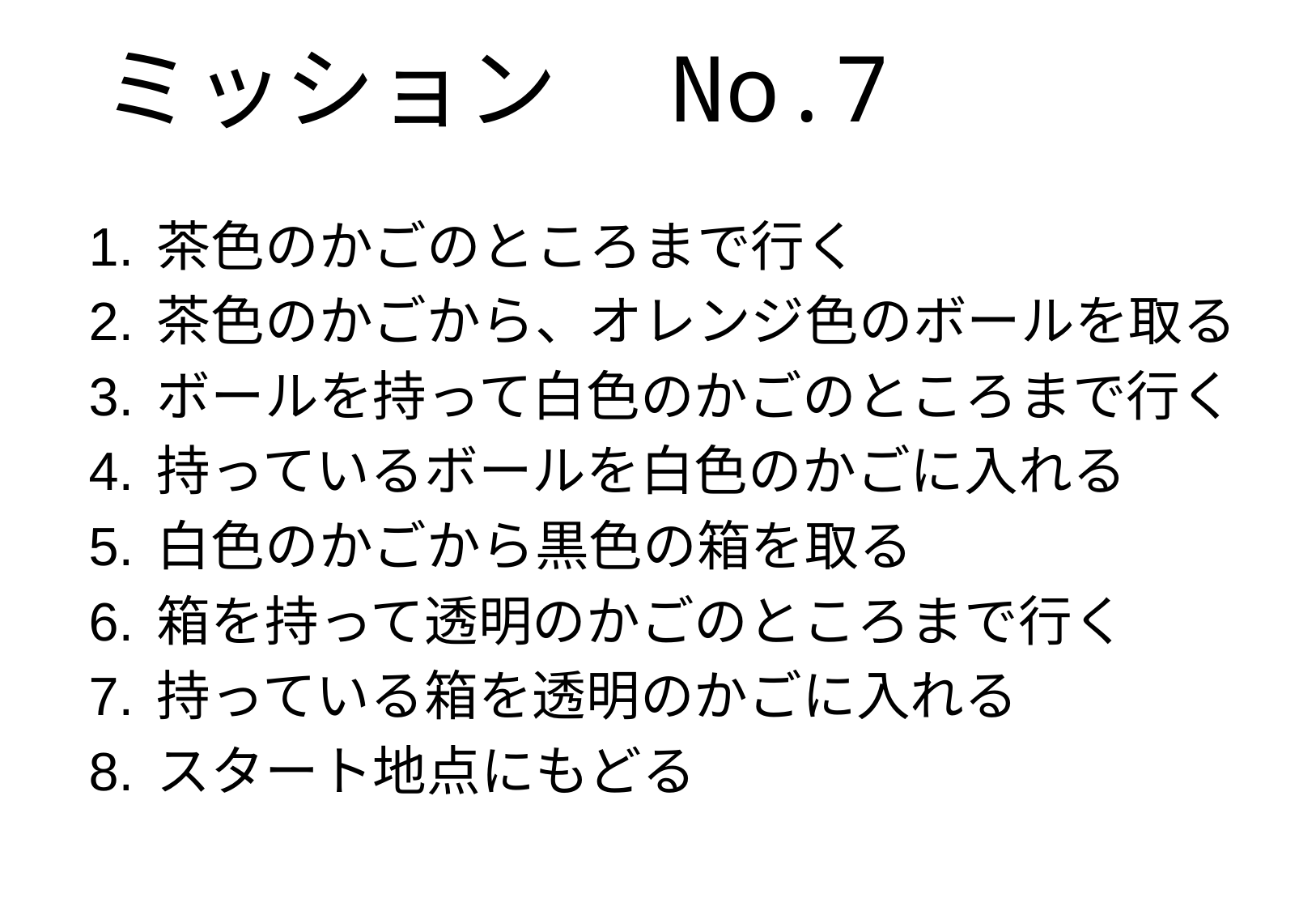

# ミッション　No.7
茶色のかごのところまで行く
茶色のかごから、オレンジ色のボールを取る
ボールを持って白色のかごのところまで行く
持っているボールを白色のかごに入れる
白色のかごから黒色の箱を取る
箱を持って透明のかごのところまで行く
持っている箱を透明のかごに入れる
スタート地点にもどる